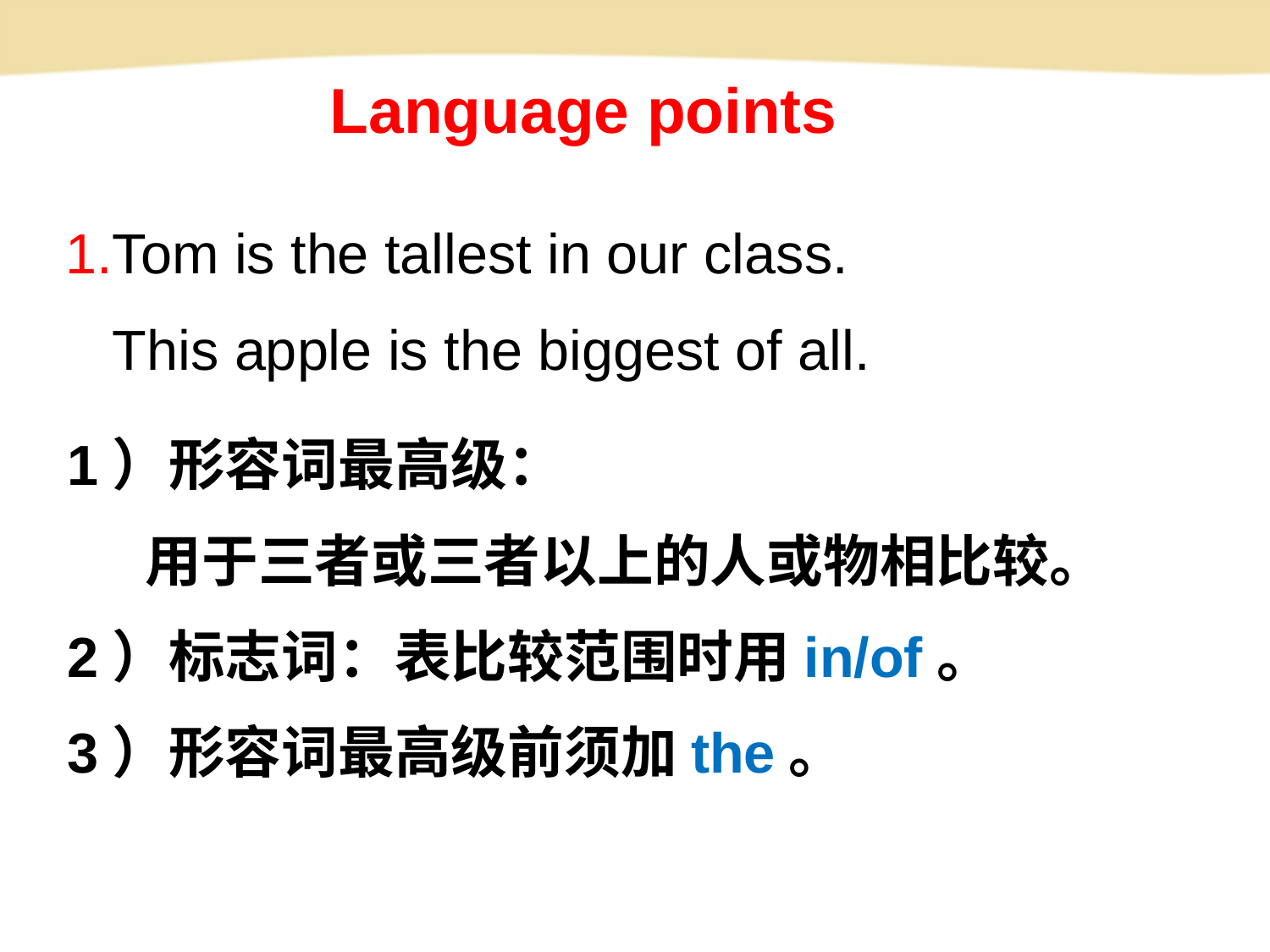

Language points
1.Tom is the tallest in our class.
   This apple is the biggest of all.

1）形容词最高级：
     用于三者或三者以上的人或物相比较。
2）标志词：表比较范围时用in/of。
3）形容词最高级前须加the。